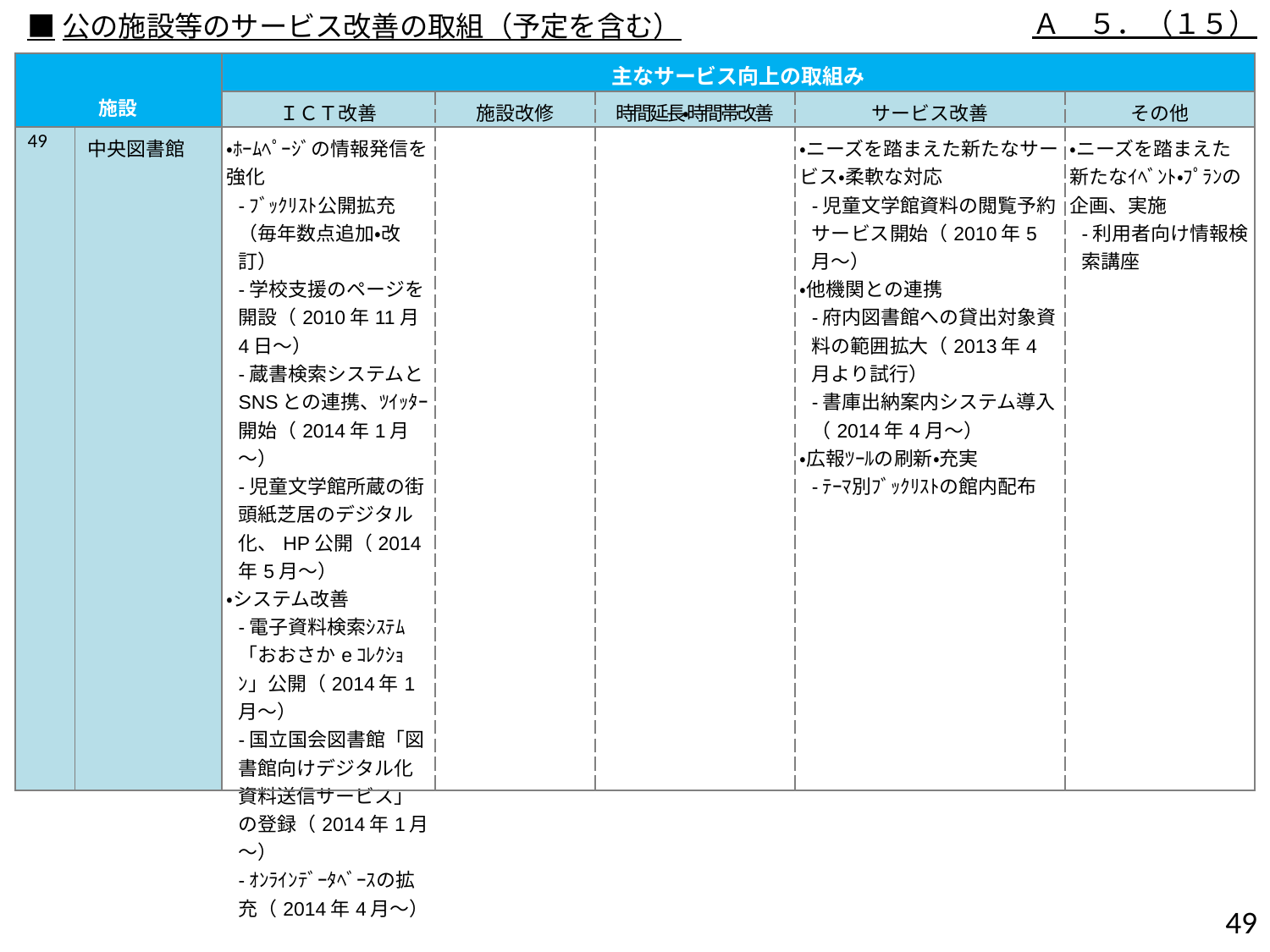

Ａ　５．（１５）
■公の施設等のサービス改善の取組（予定を含む）
| 施設 |  | 主なサービス向上の取組み |  |  |  |  |
| --- | --- | --- | --- | --- | --- | --- |
|  |  | ＩＣＴ改善 | 施設改修 | 時間延長・時間帯改善 | サービス改善 | その他 |
| 49 | 中央図書館 | ・ﾎｰﾑﾍﾟｰｼﾞの情報発信を強化 -ﾌﾞｯｸﾘｽﾄ公開拡充（毎年数点追加・改訂） -学校支援のページを開設（2010年11月4日～） -蔵書検索システムとSNSとの連携、ﾂｲｯﾀｰ開始（2014年1月～） -児童文学館所蔵の街頭紙芝居のデジタル化、HP公開（2014年5月～） ・システム改善 -電子資料検索ｼｽﾃﾑ「おおさかeｺﾚｸｼｮﾝ」公開（2014年1月～） -国立国会図書館「図書館向けデジタル化資料送信サービス」の登録（2014年1月～） -ｵﾝﾗｲﾝﾃﾞｰﾀﾍﾞｰｽの拡充（2014年4月～） |  |  | ・ニーズを踏まえた新たなサービス・柔軟な対応 -児童文学館資料の閲覧予約サービス開始（2010年5月～） ・他機関との連携 -府内図書館への貸出対象資料の範囲拡大（2013年4月より試行） -書庫出納案内システム導入（2014年4月～） ・広報ﾂｰﾙの刷新・充実 -ﾃｰﾏ別ﾌﾞｯｸﾘｽﾄの館内配布 | ・ニーズを踏まえた新たなｲﾍﾞﾝﾄ・ﾌﾟﾗﾝの企画、実施 -利用者向け情報検索講座 |
49